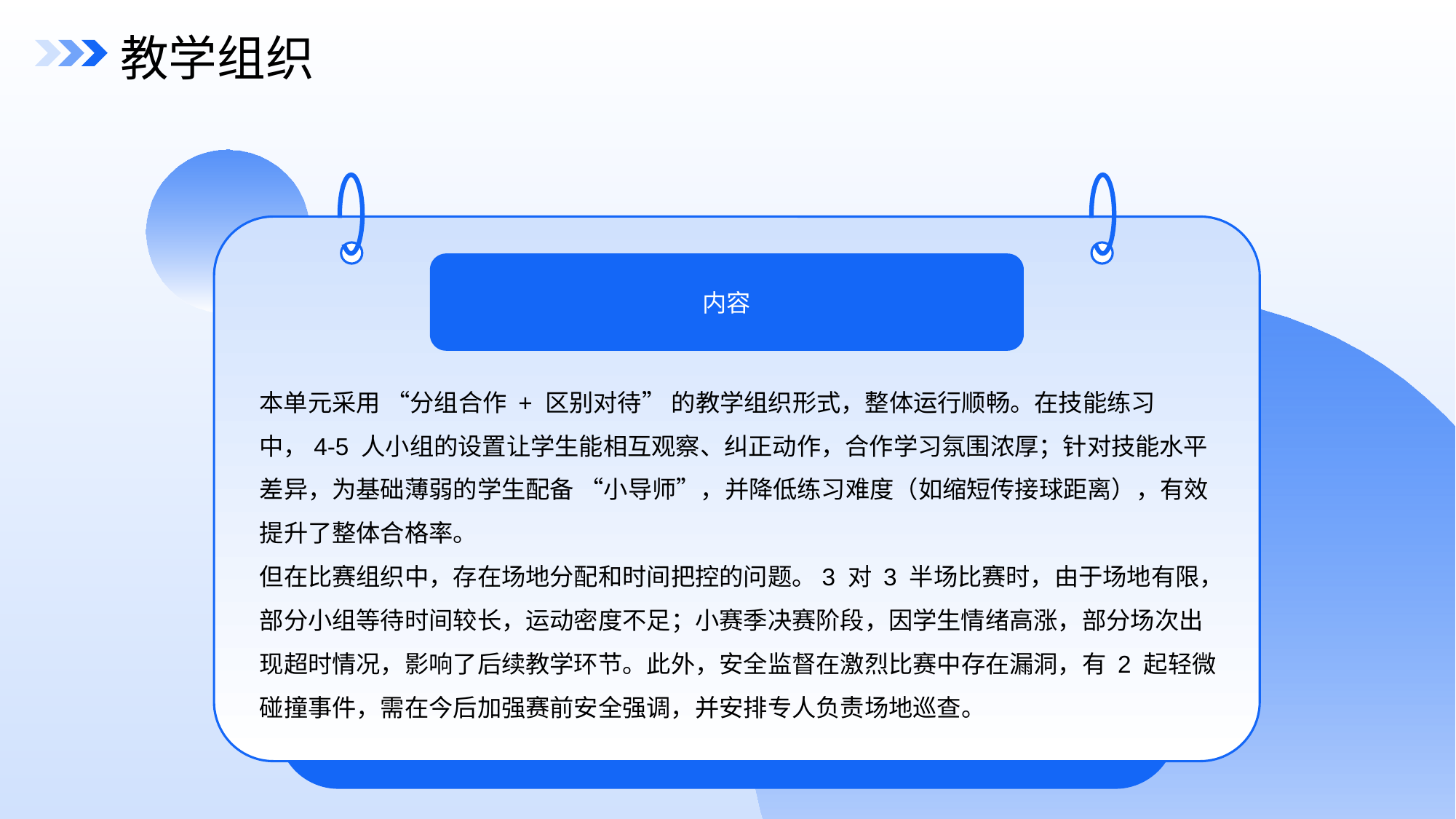

教学组织

内容

本单元采用 “分组合作 + 区别对待” 的教学组织形式，整体运行顺畅。在技能练习中，4-5 人小组的设置让学生能相互观察、纠正动作，合作学习氛围浓厚；针对技能水平差异，为基础薄弱的学生配备 “小导师”，并降低练习难度（如缩短传接球距离），有效提升了整体合格率。​
但在比赛组织中，存在场地分配和时间把控的问题。3 对 3 半场比赛时，由于场地有限，部分小组等待时间较长，运动密度不足；小赛季决赛阶段，因学生情绪高涨，部分场次出现超时情况，影响了后续教学环节。此外，安全监督在激烈比赛中存在漏洞，有 2 起轻微碰撞事件，需在今后加强赛前安全强调，并安排专人负责场地巡查。​